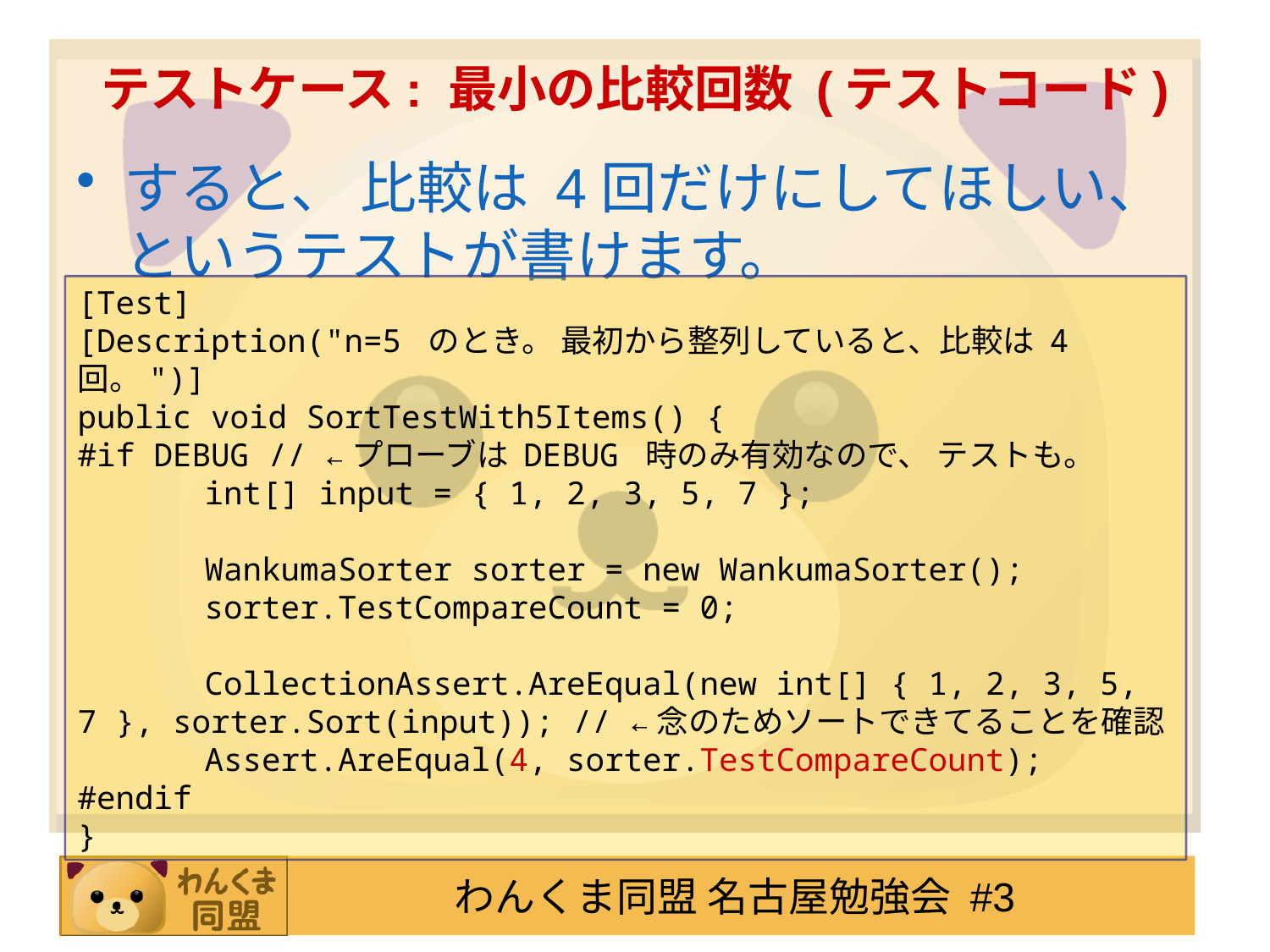

# テストケース: 最小の比較回数 (テストコード)
すると、 比較は 4回だけにしてほしい、というテストが書けます。
[Test]
[Description("n=5 のとき。 最初から整列していると、比較は 4回。")]
public void SortTestWith5Items() {
#if DEBUG // ←プローブは DEBUG 時のみ有効なので、 テストも。
	int[] input = { 1, 2, 3, 5, 7 };

	WankumaSorter sorter = new WankumaSorter();
	sorter.TestCompareCount = 0;

	CollectionAssert.AreEqual(new int[] { 1, 2, 3, 5, 7 }, sorter.Sort(input)); // ←念のためソートできてることを確認
	Assert.AreEqual(4, sorter.TestCompareCount);
#endif
}